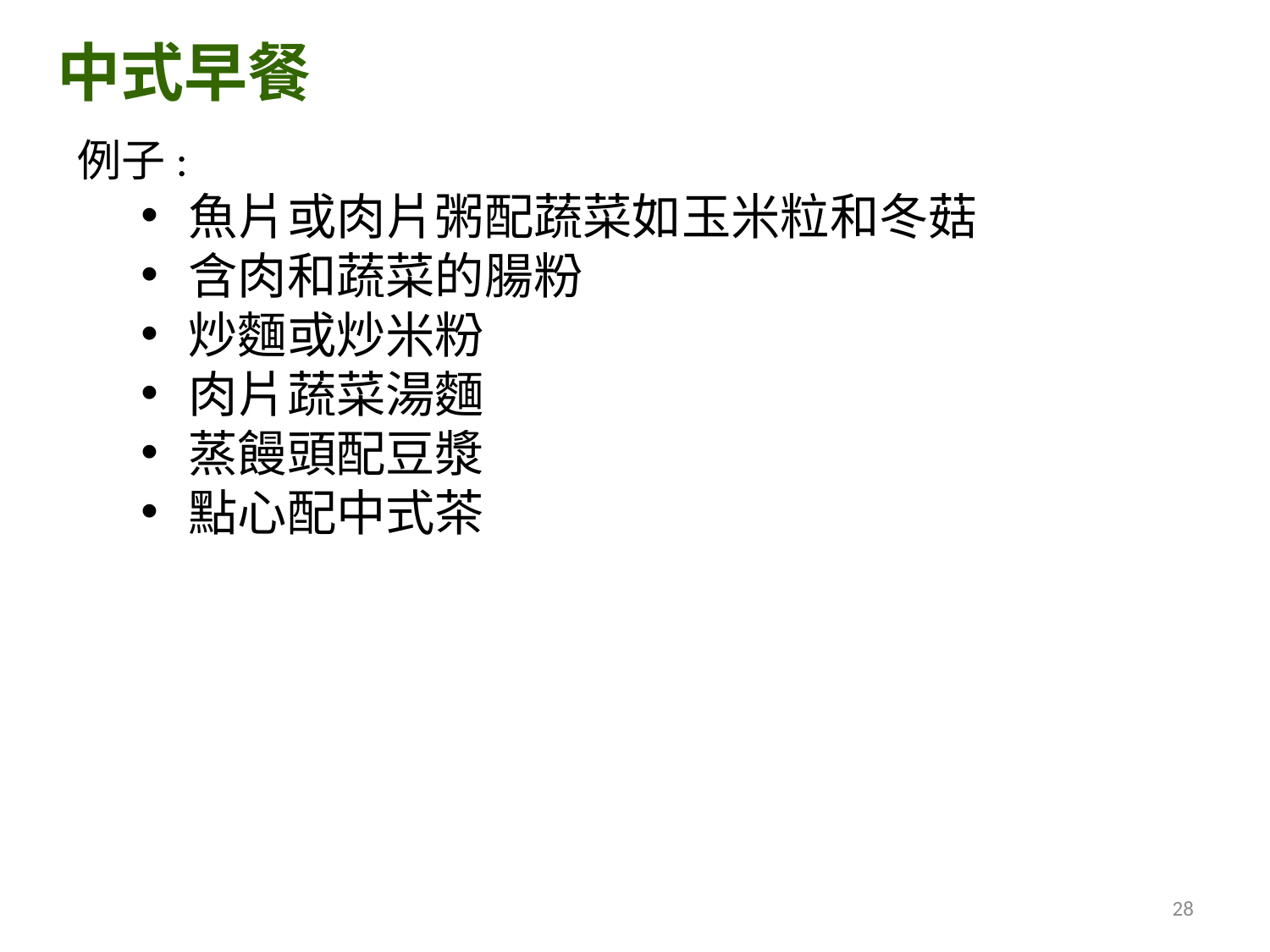

中式早餐
例子:
魚片或肉片粥配蔬菜如玉米粒和冬菇
含肉和蔬菜的腸粉
炒麵或炒米粉
肉片蔬菜湯麵
蒸饅頭配豆漿
點心配中式茶
28